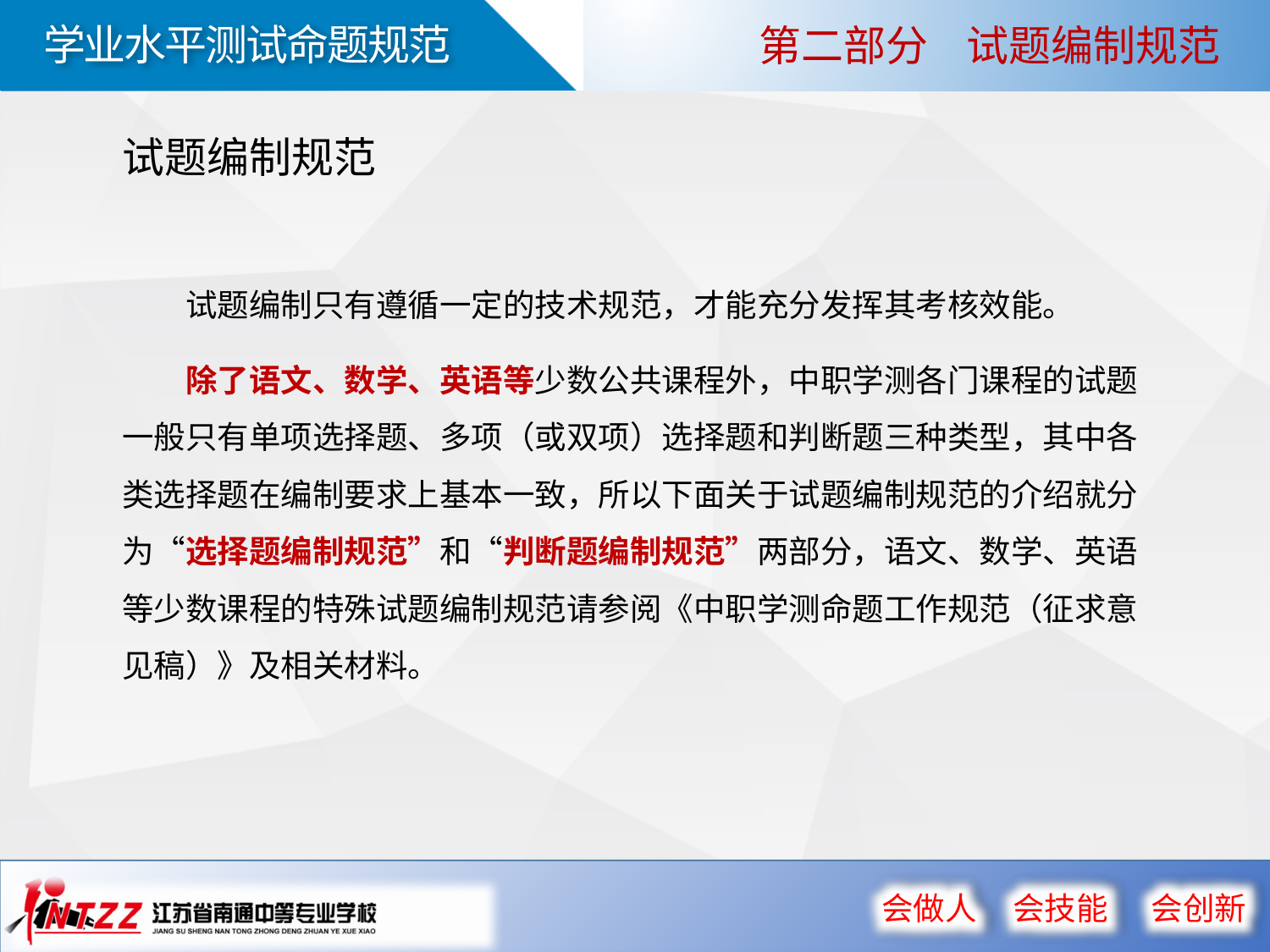

第二部分    试题编制规范
试题编制规范
试题编制只有遵循一定的技术规范，才能充分发挥其考核效能。
除了语文、数学、英语等少数公共课程外，中职学测各门课程的试题一般只有单项选择题、多项（或双项）选择题和判断题三种类型，其中各类选择题在编制要求上基本一致，所以下面关于试题编制规范的介绍就分为“选择题编制规范”和“判断题编制规范”两部分，语文、数学、英语等少数课程的特殊试题编制规范请参阅《中职学测命题工作规范（征求意见稿）》及相关材料。